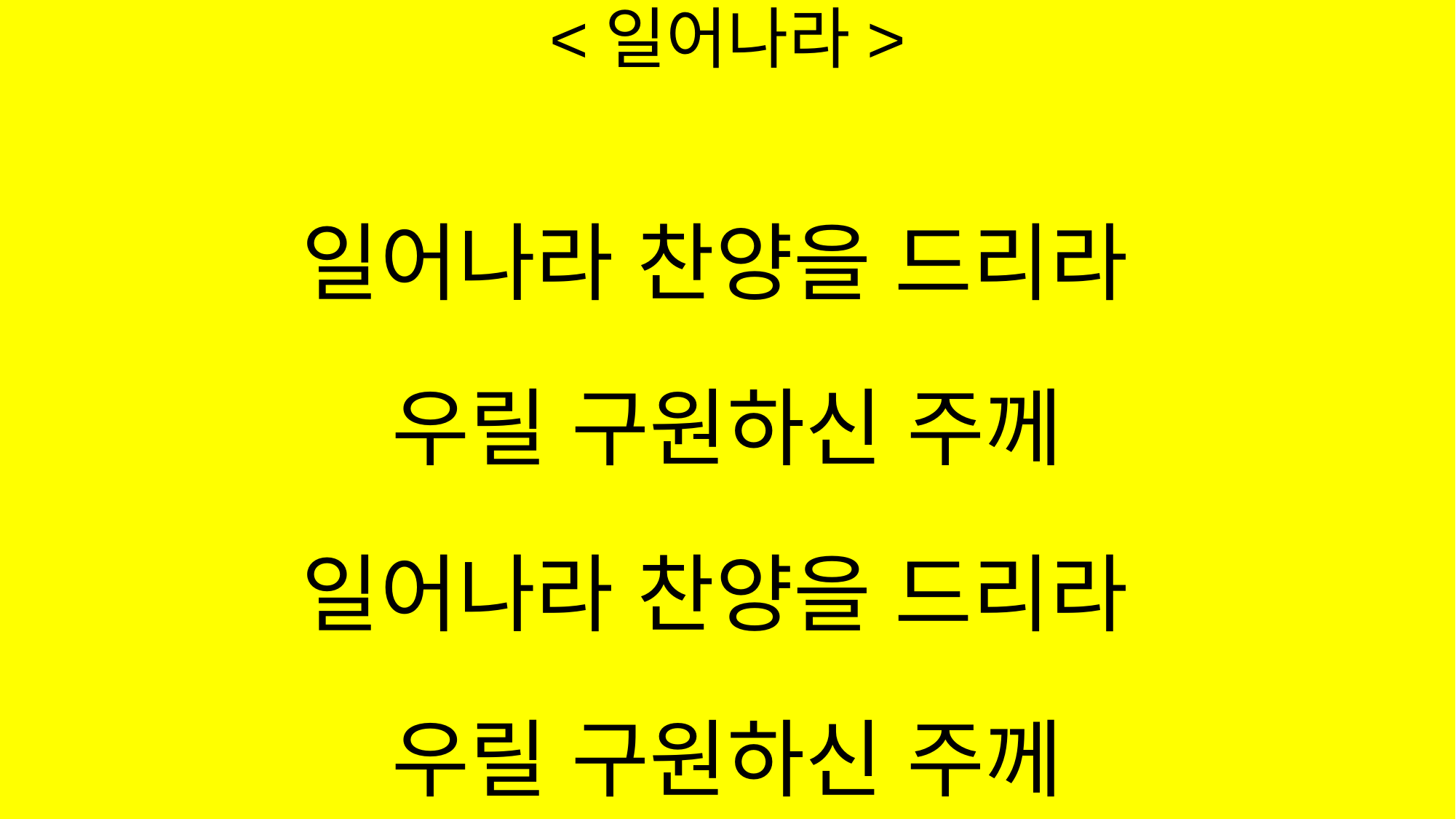

# <일어나라>
일어나라 찬양을 드리라
우릴 구원하신 주께
일어나라 찬양을 드리라
우릴 구원하신 주께